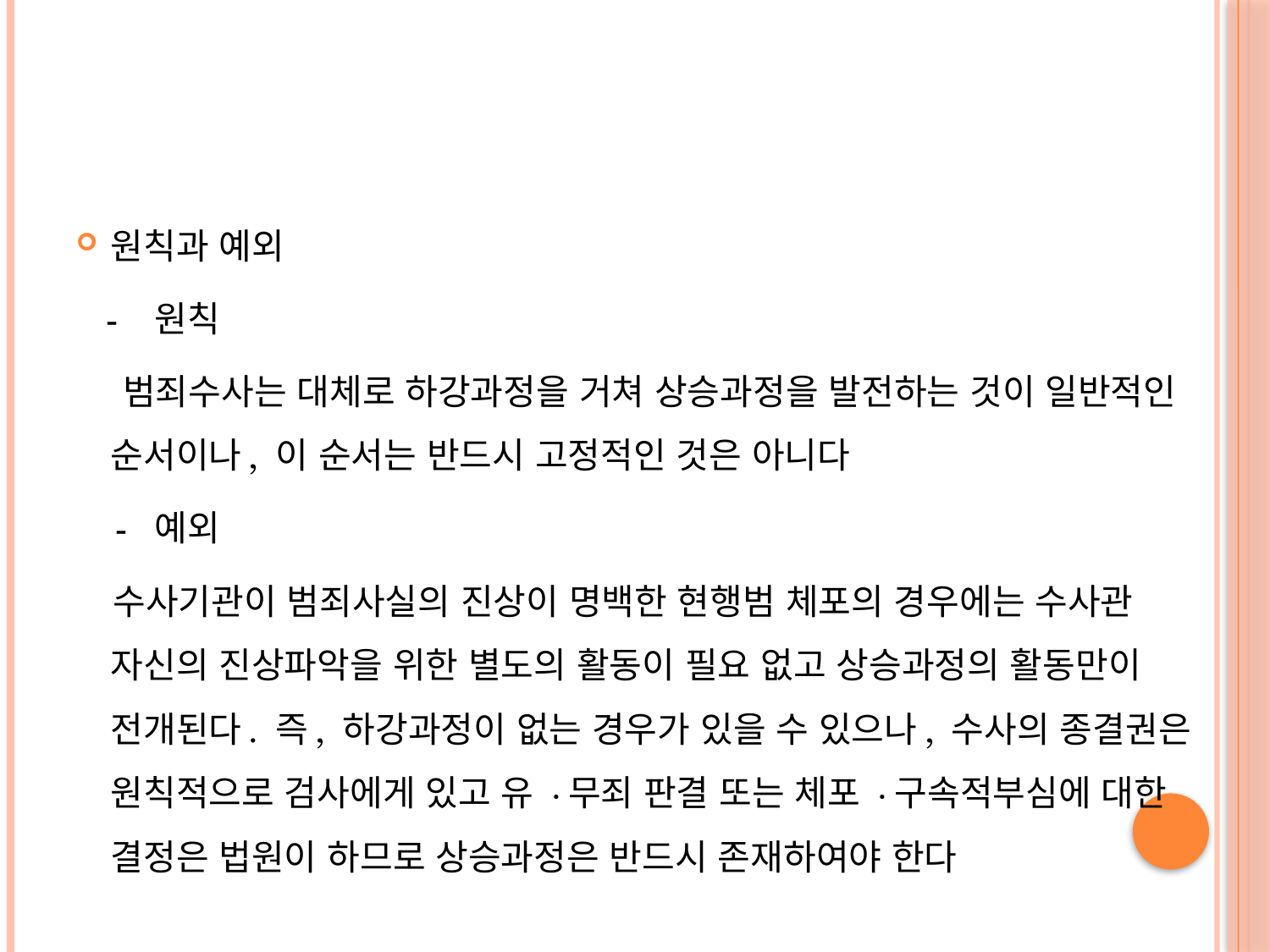

#
원칙과 예외
   -   원칙
    범죄수사는 대체로 하강과정을 거쳐 상승과정을 발전하는 것이 일반적인 순서이나, 이 순서는 반드시 고정적인 것은 아니다
    -  예외
   수사기관이 범죄사실의 진상이 명백한 현행범 체포의 경우에는 수사관 자신의 진상파악을 위한 별도의 활동이 필요 없고 상승과정의 활동만이 전개된다. 즉, 하강과정이 없는 경우가 있을 수 있으나, 수사의 종결권은 원칙적으로 검사에게 있고 유 ·무죄 판결 또는 체포 ·구속적부심에 대한 결정은 법원이 하므로 상승과정은 반드시 존재하여야 한다